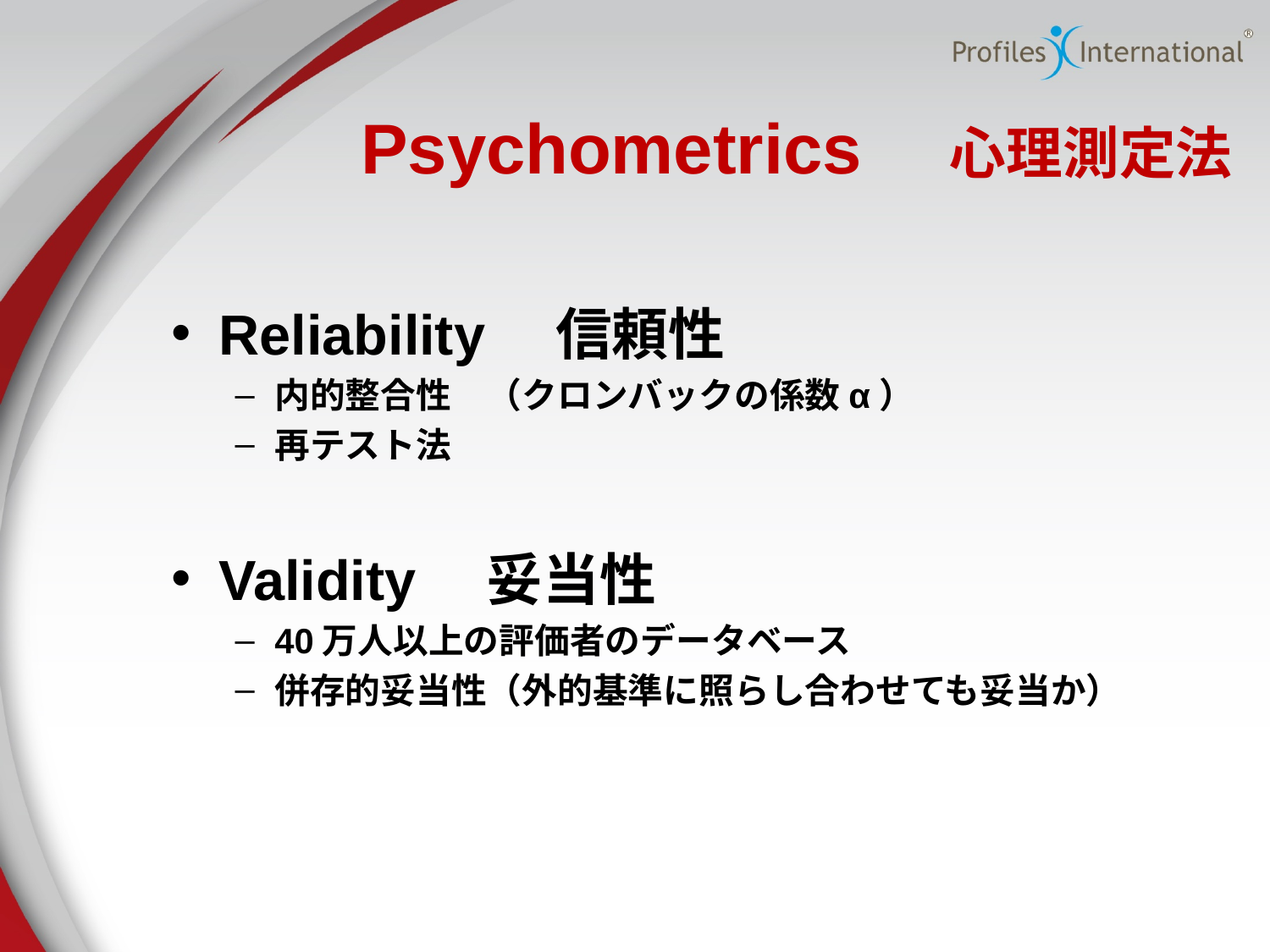

# Psychometrics　心理測定法
Reliability　信頼性
内的整合性　（クロンバックの係数α）
再テスト法

Validity　妥当性
40万人以上の評価者のデータベース
併存的妥当性（外的基準に照らし合わせても妥当か）